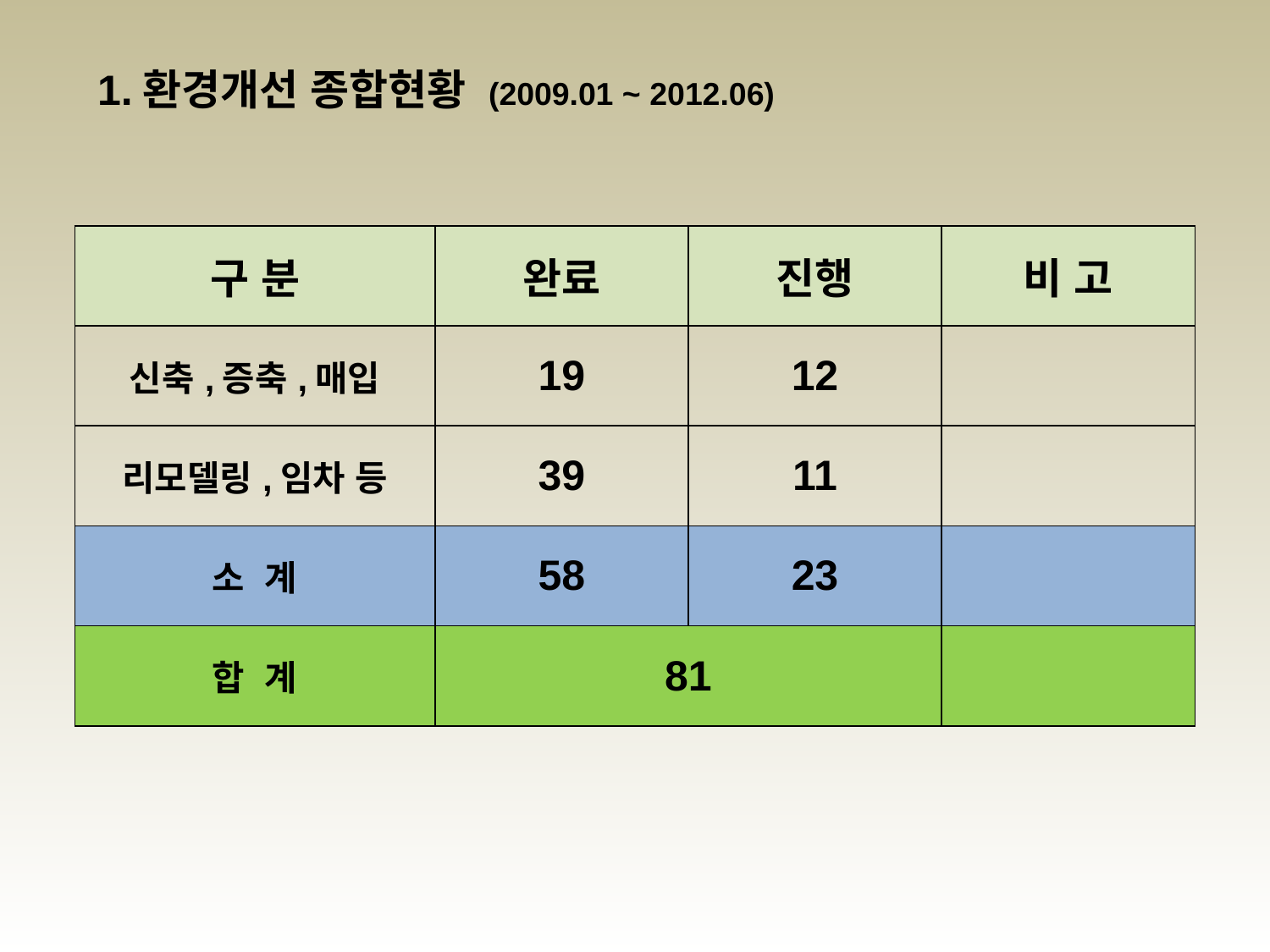

1.환경개선 종합현황 (2009.01 ~ 2012.06)
| 구 분 | 완료 | 진행 | 비 고 |
| --- | --- | --- | --- |
| 신축,증축,매입 | 19 | 12 |  |
| 리모델링,임차 등 | 39 | 11 |  |
| 소 계 | 58 | 23 |  |
| 합 계 | 81 |  |  |